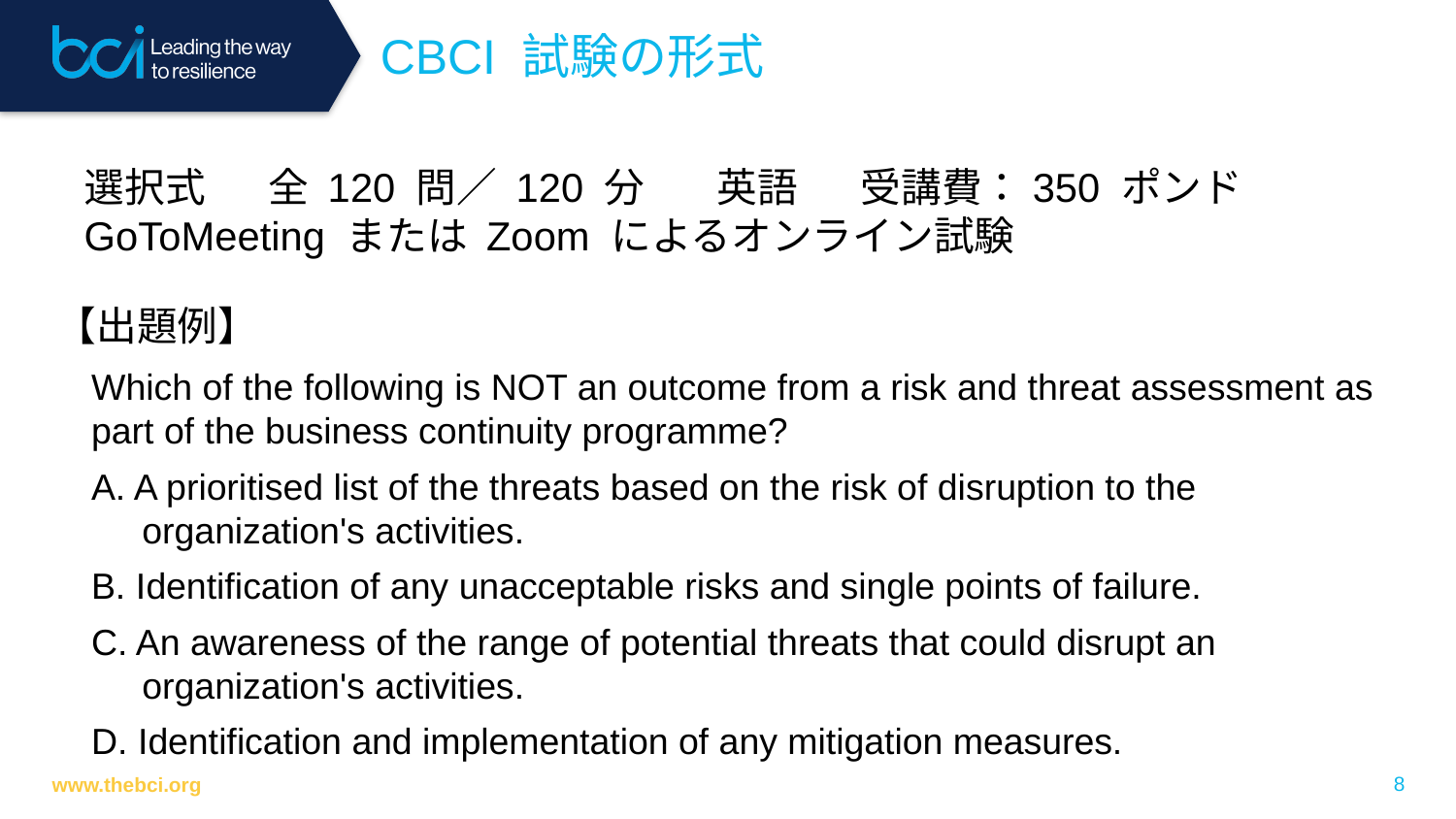

CBCI 試験の形式
選択式       全 120 問／ 120 分        英語       受講費：350 ポンド
GoToMeeting または Zoom によるオンライン試験
【出題例】
Which of the following is NOT an outcome from a risk and threat assessment as part of the business continuity programme?
A. A prioritised list of the threats based on the risk of disruption to the organization's activities.
B. Identification of any unacceptable risks and single points of failure.
C. An awareness of the range of potential threats that could disrupt an organization's activities.
D. Identification and implementation of any mitigation measures.